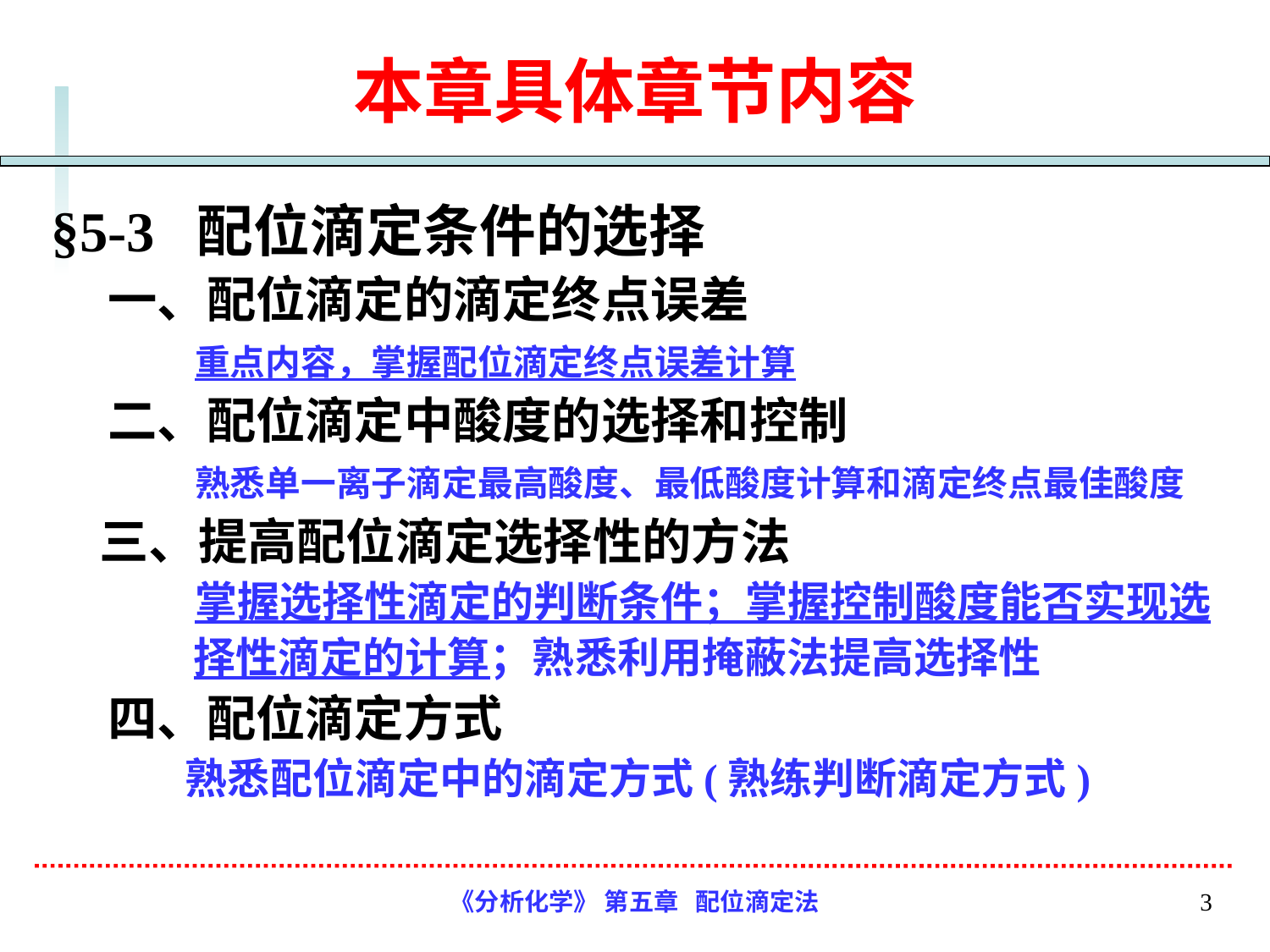

# 本章具体章节内容
§5-3  配位滴定条件的选择
    一、配位滴定的滴定终点误差
              重点内容，掌握配位滴定终点误差计算
    二、配位滴定中酸度的选择和控制
              熟悉单一离子滴定最高酸度、最低酸度计算和滴定终点最佳酸度
    三、提高配位滴定选择性的方法
              掌握选择性滴定的判断条件；掌握控制酸度能否实现选择性滴定的计算；熟悉利用掩蔽法提高选择性
    四、配位滴定方式
             熟悉配位滴定中的滴定方式(熟练判断滴定方式)

《分析化学》 第五章   配位滴定法
3